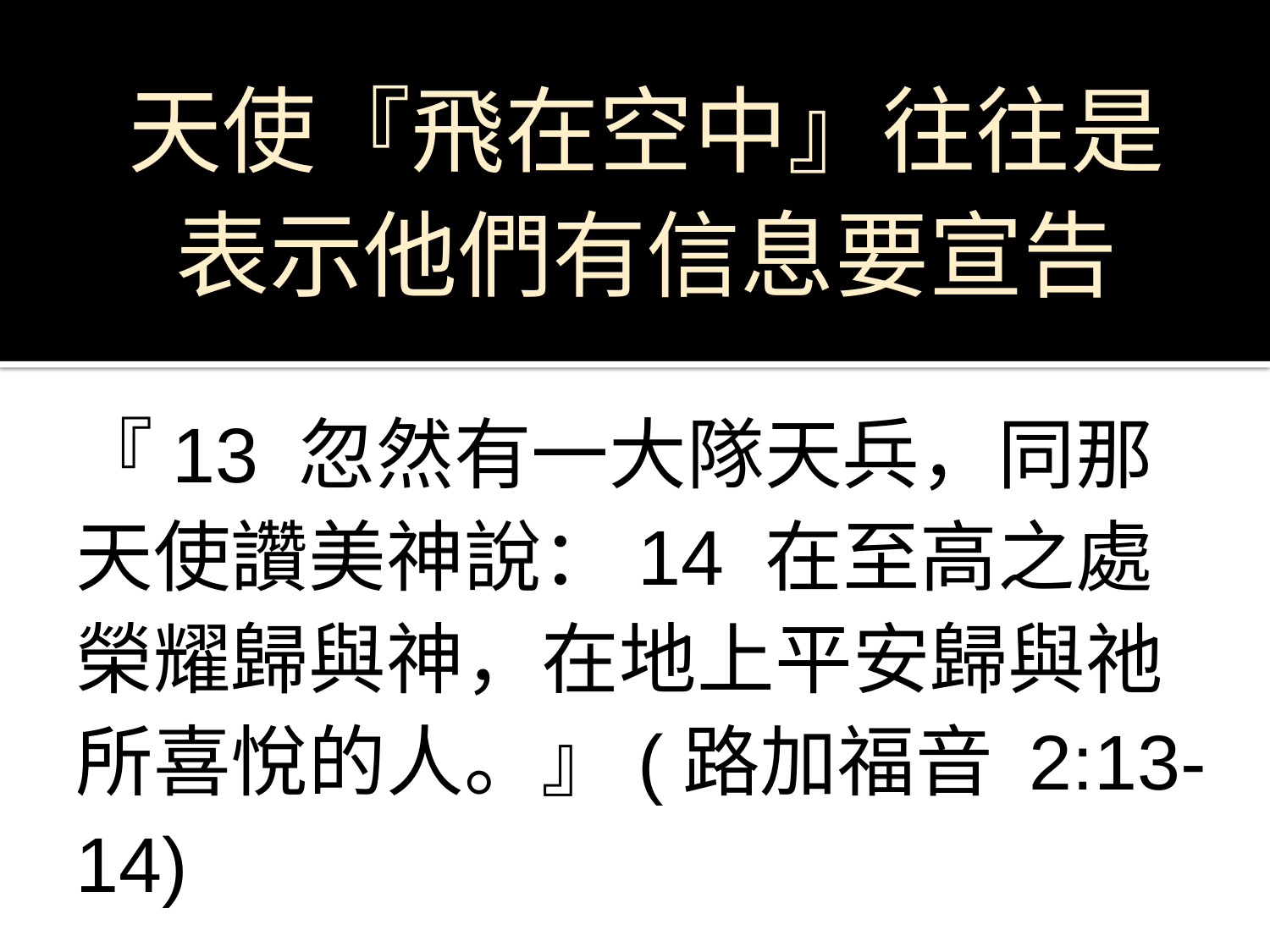

# 天使『飛在空中』往往是表示他們有信息要宣告
『13 忽然有一大隊天兵，同那天使讚美神說：14 在至高之處榮耀歸與神，在地上平安歸與祂所喜悅的人。』(路加福音 2:13-14)